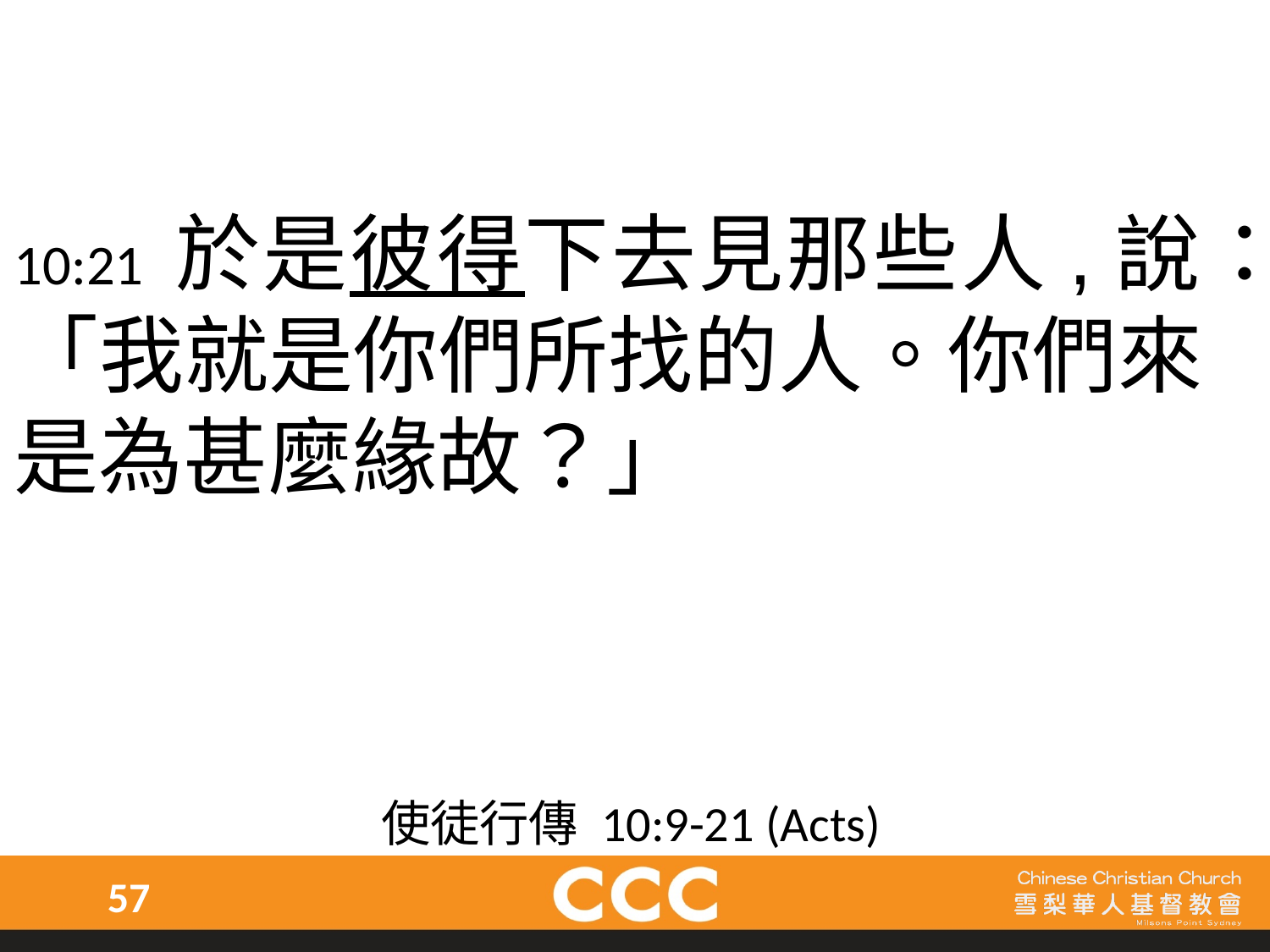

10:21 於是彼得下去見那些人,說：「我就是你們所找的人。你們來是為甚麼緣故？」
使徒行傳 10:9-21 (Acts)
57